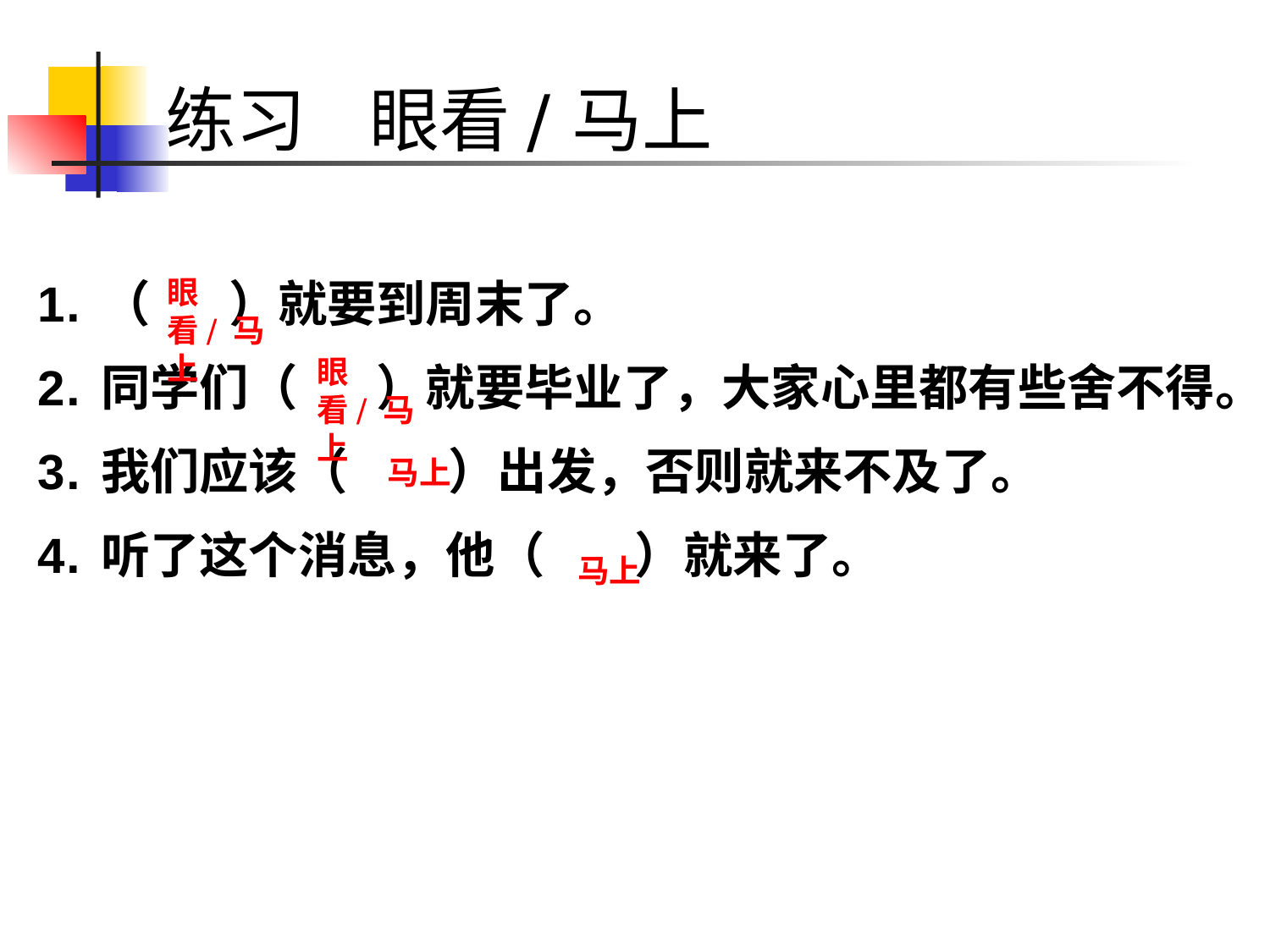

# 练习    眼看/马上
（       ）就要到周末了。
同学们（       ）就要毕业了，大家心里都有些舍不得。
我们应该（         ）出发，否则就来不及了。
听了这个消息，他（        ）就来了。
眼看/马上
眼看/马上
马上
马上